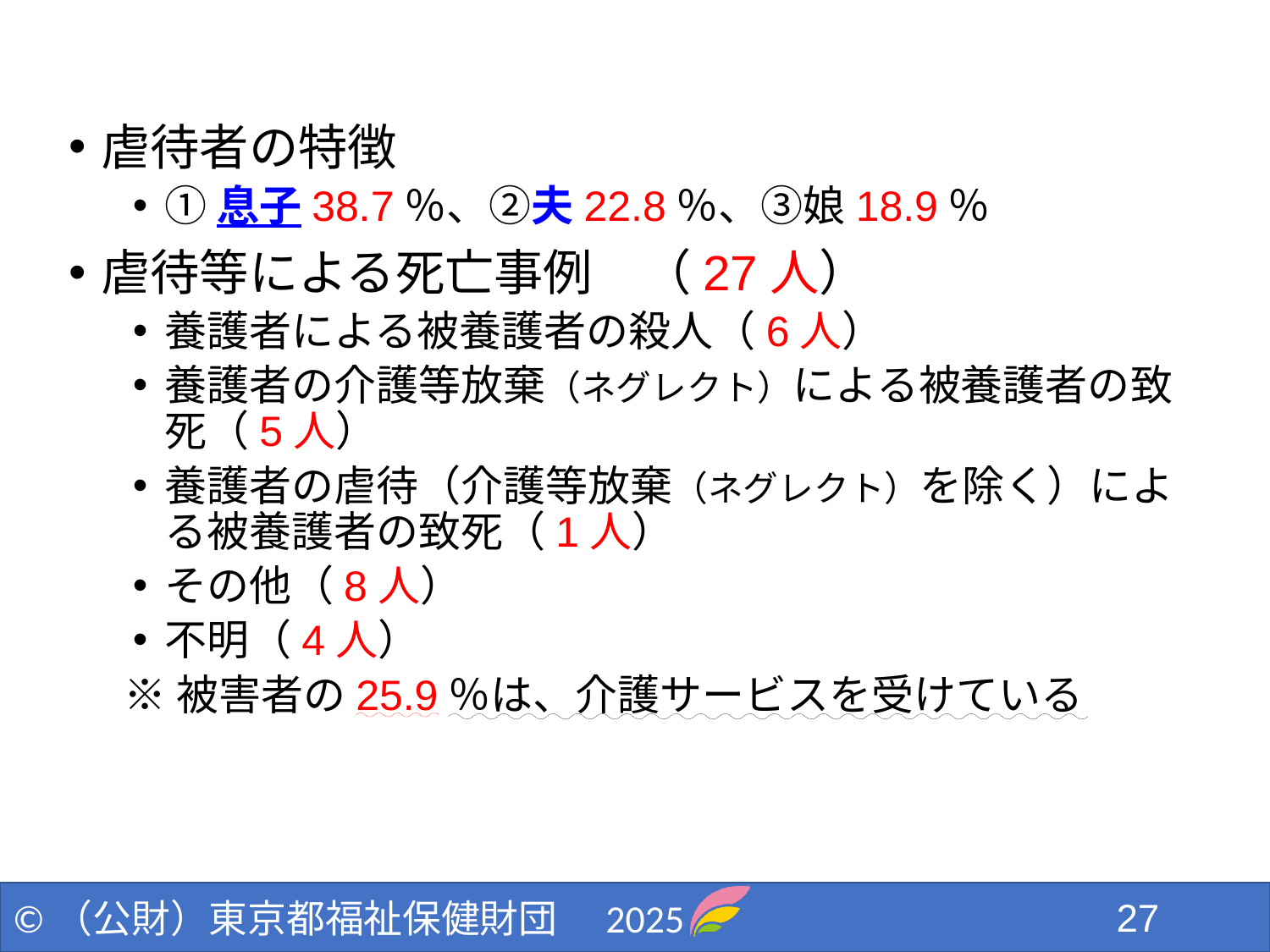

虐待者の特徴
①息子38.7％、②夫22.8％、③娘18.9％
虐待等による死亡事例　（27人）
養護者による被養護者の殺人（6人）
養護者の介護等放棄（ネグレクト）による被養護者の致死（5人）
養護者の虐待（介護等放棄（ネグレクト）を除く）による被養護者の致死（1人）
その他（8人）
不明（4人）
※被害者の25.9％は、介護サービスを受けている